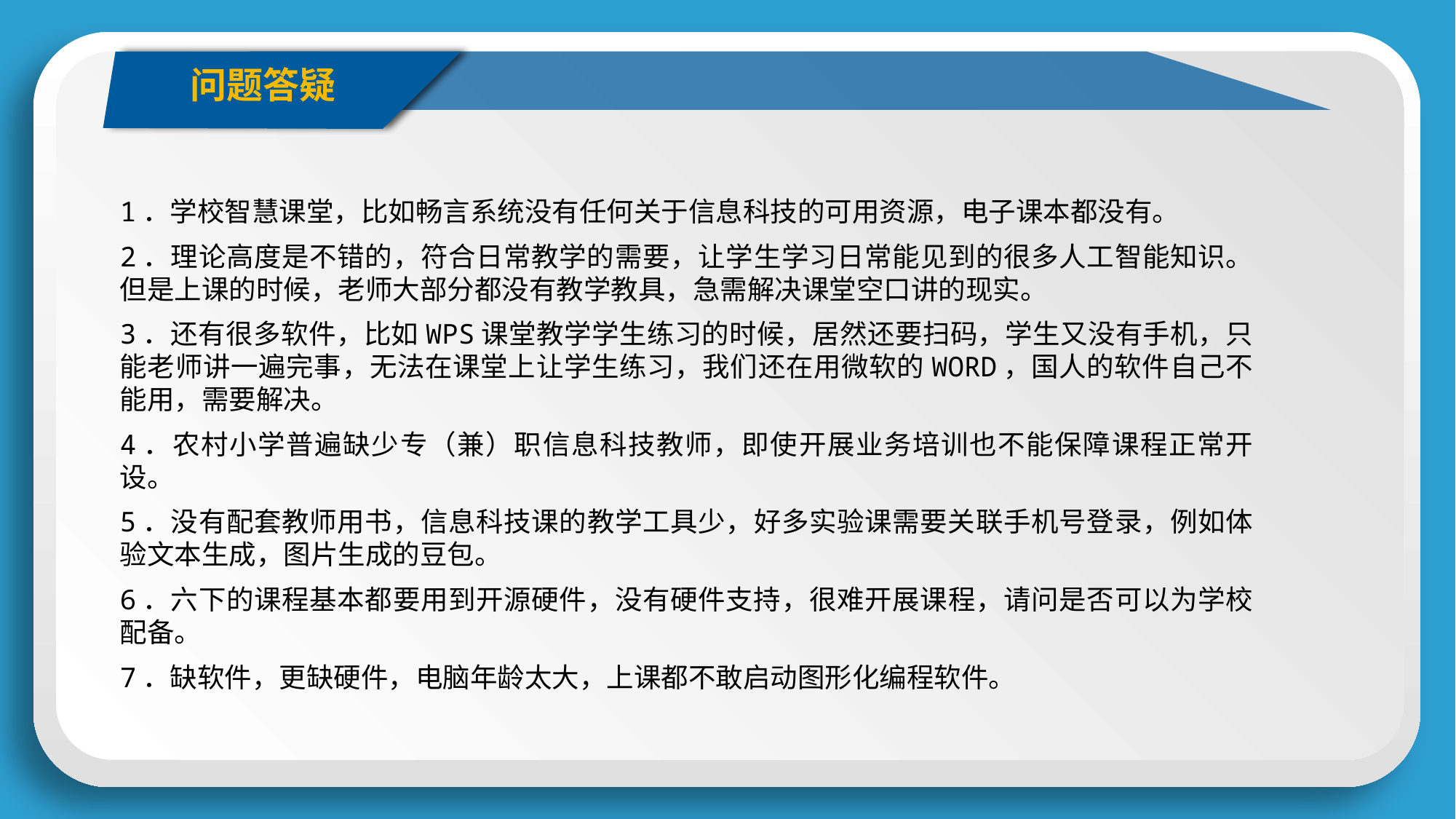

问题答疑
1．学校智慧课堂，比如畅言系统没有任何关于信息科技的可用资源，电子课本都没有。
2．理论高度是不错的，符合日常教学的需要，让学生学习日常能见到的很多人工智能知识。但是上课的时候，老师大部分都没有教学教具，急需解决课堂空口讲的现实。
3．还有很多软件，比如WPS课堂教学学生练习的时候，居然还要扫码，学生又没有手机，只能老师讲一遍完事，无法在课堂上让学生练习，我们还在用微软的WORD，国人的软件自己不能用，需要解决。
4．农村小学普遍缺少专（兼）职信息科技教师，即使开展业务培训也不能保障课程正常开设。
5．没有配套教师用书，信息科技课的教学工具少，好多实验课需要关联手机号登录，例如体验文本生成，图片生成的豆包。
6．六下的课程基本都要用到开源硬件，没有硬件支持，很难开展课程，请问是否可以为学校配备。
7．缺软件，更缺硬件，电脑年龄太大，上课都不敢启动图形化编程软件。